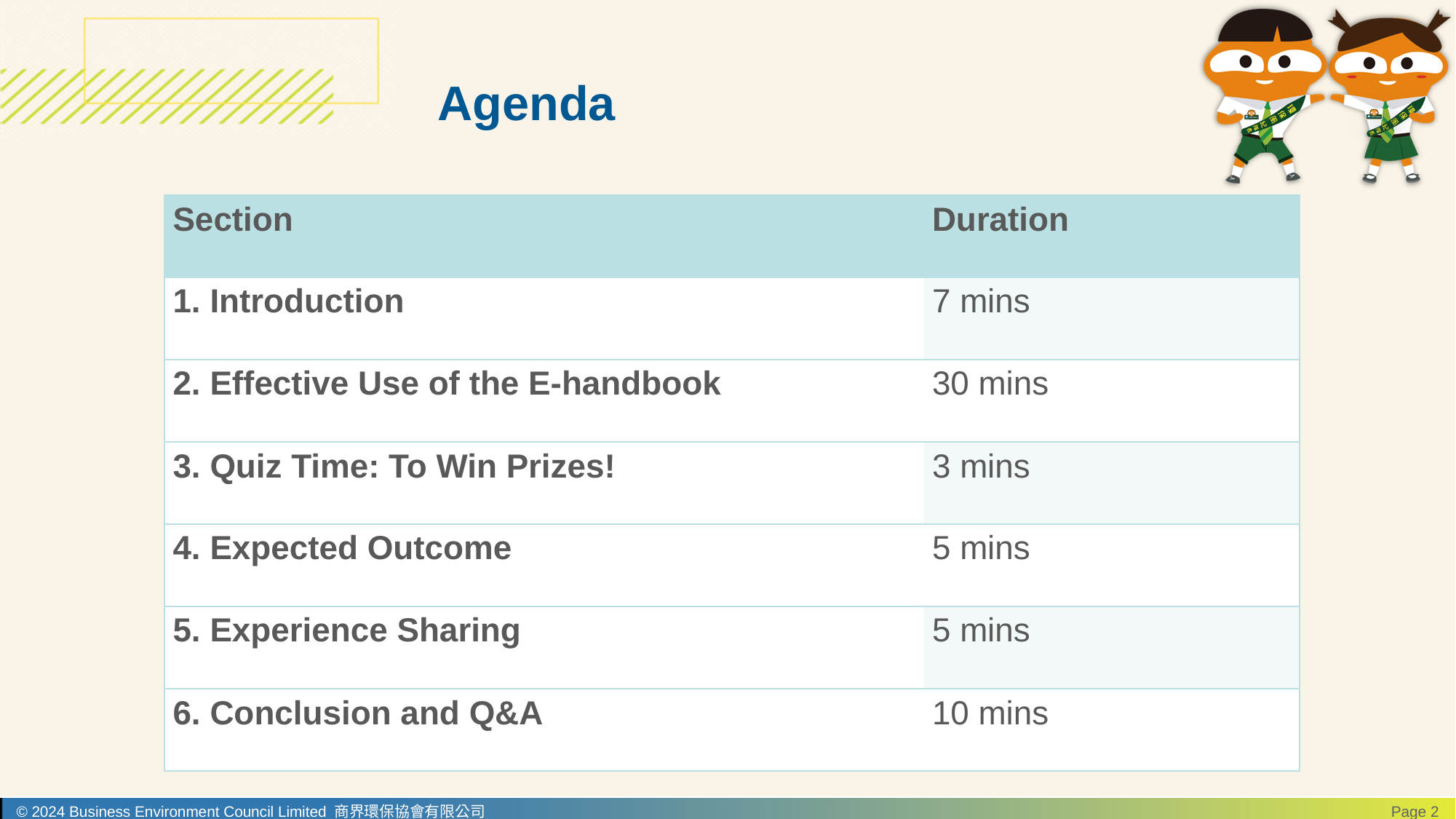

# Agenda
| Section | Duration |
| --- | --- |
| 1. Introduction | 7 mins |
| 2. Effective Use of the E-handbook | 30 mins |
| 3. Quiz Time: To Win Prizes! | 3 mins |
| 4. Expected Outcome | 5 mins |
| 5. Experience Sharing | 5 mins |
| 6. Conclusion and Q&A | 10 mins |
© 2024 Business Environment Council Limited 商界環保協會有限公司
Page 2